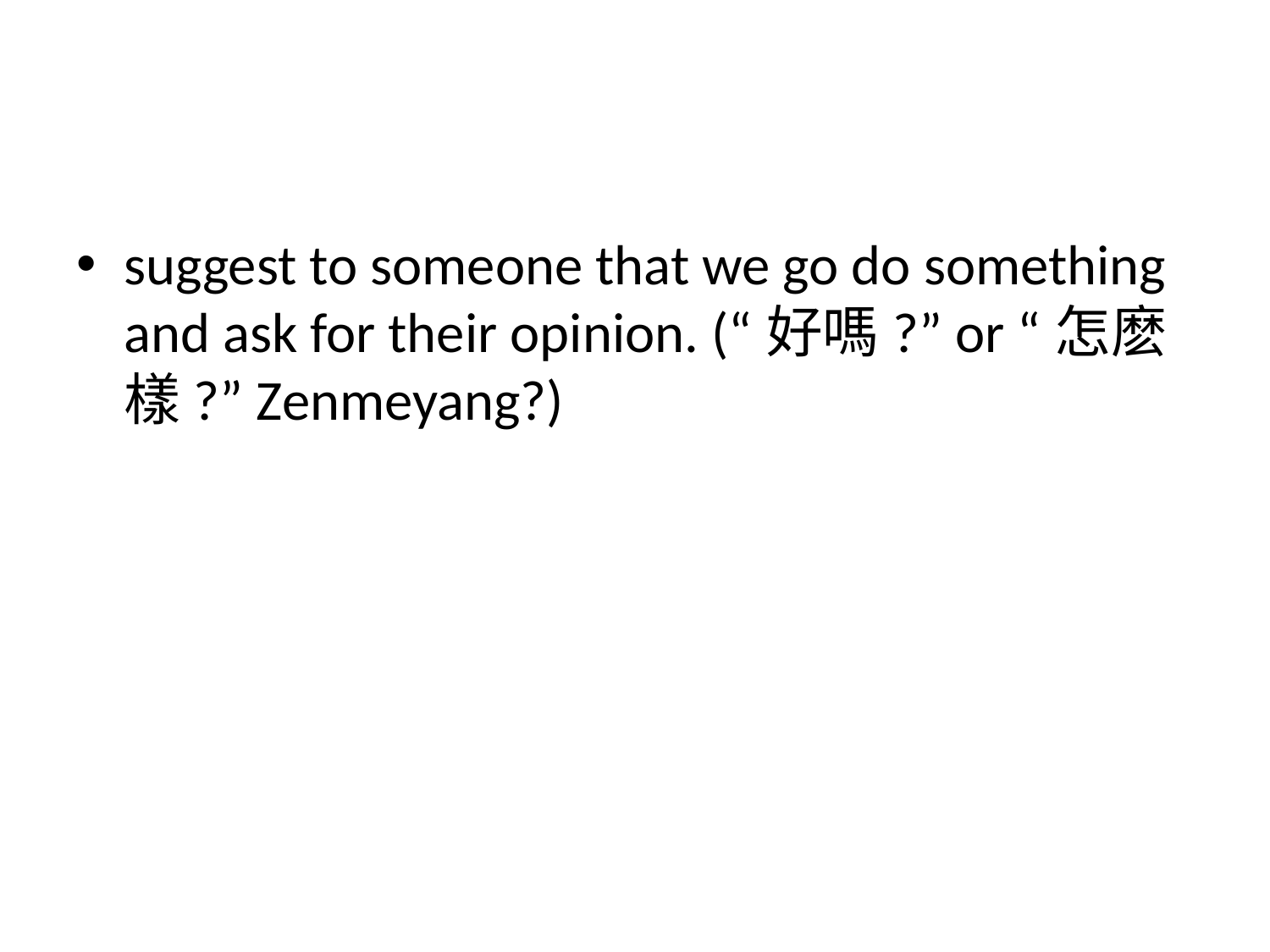

#
suggest to someone that we go do something and ask for their opinion. (“好嗎?” or “怎麽樣?” Zenmeyang?)